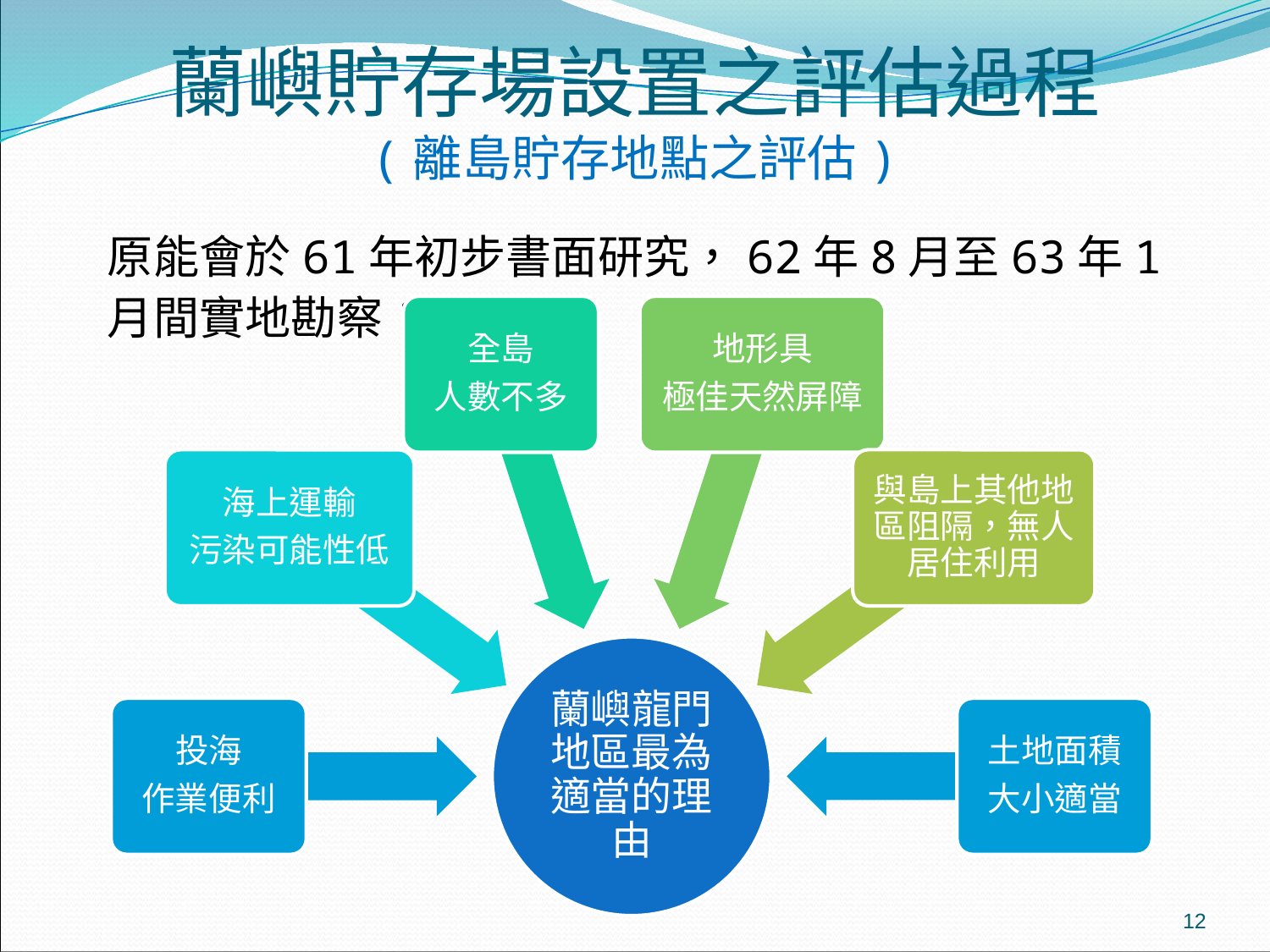

# 蘭嶼貯存場設置之評估過程 (離島貯存地點之評估)
原能會於61年初步書面研究，62年8月至63年1月間實地勘察：
蘭嶼龍門地區最為適當的理由
投海
作業便利
海上運輸
污染可能性低
全島
人數不多
地形具
極佳天然屏障
與島上其他地區阻隔，無人居住利用
土地面積
大小適當
12